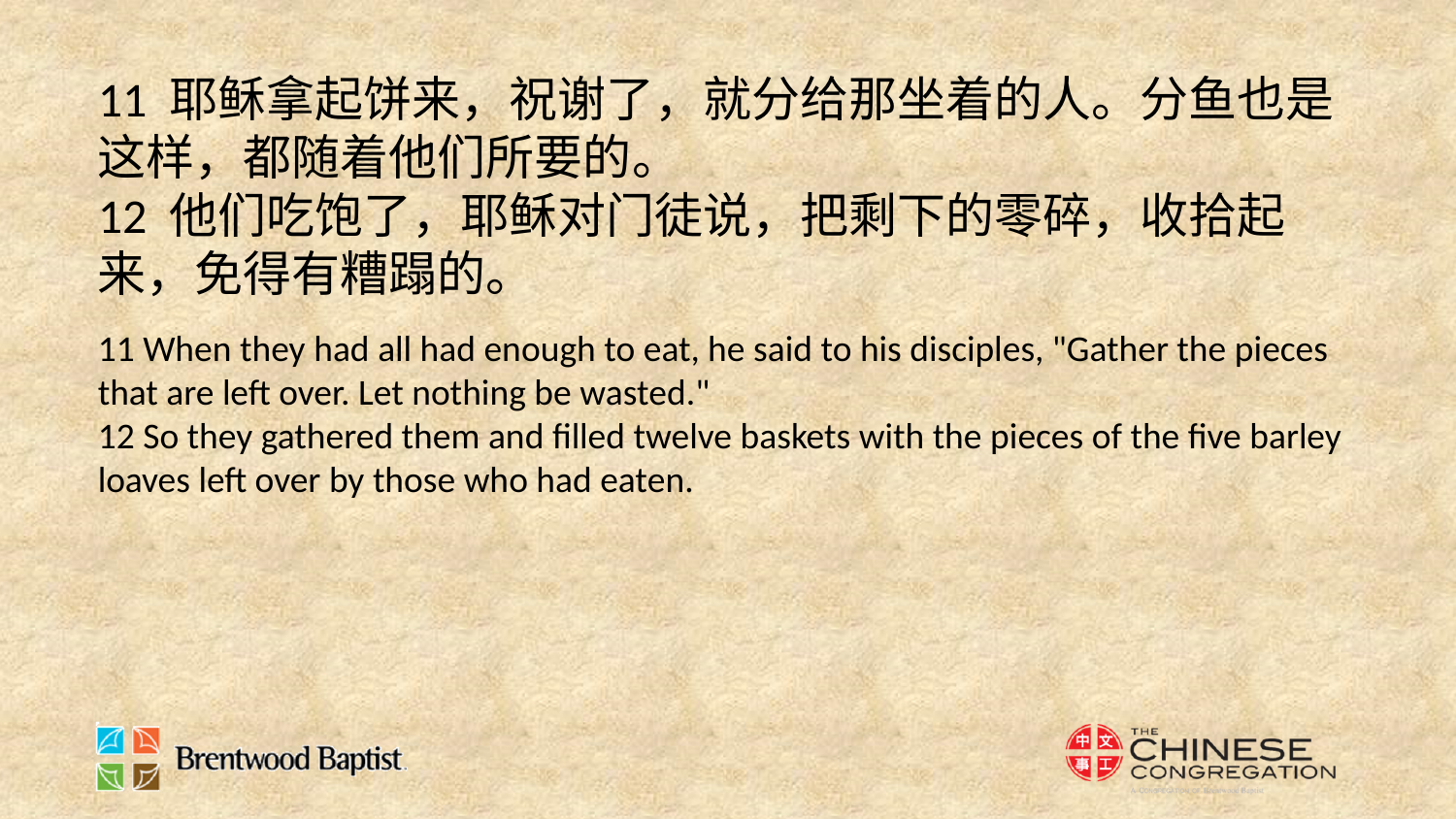

11 耶稣拿起饼来，祝谢了，就分给那坐着的人。分鱼也是这样，都随着他们所要的。
12 他们吃饱了，耶稣对门徒说，把剩下的零碎，收拾起来，免得有糟蹋的。

11 When they had all had enough to eat, he said to his disciples, "Gather the pieces that are left over. Let nothing be wasted."
12 So they gathered them and filled twelve baskets with the pieces of the five barley loaves left over by those who had eaten.